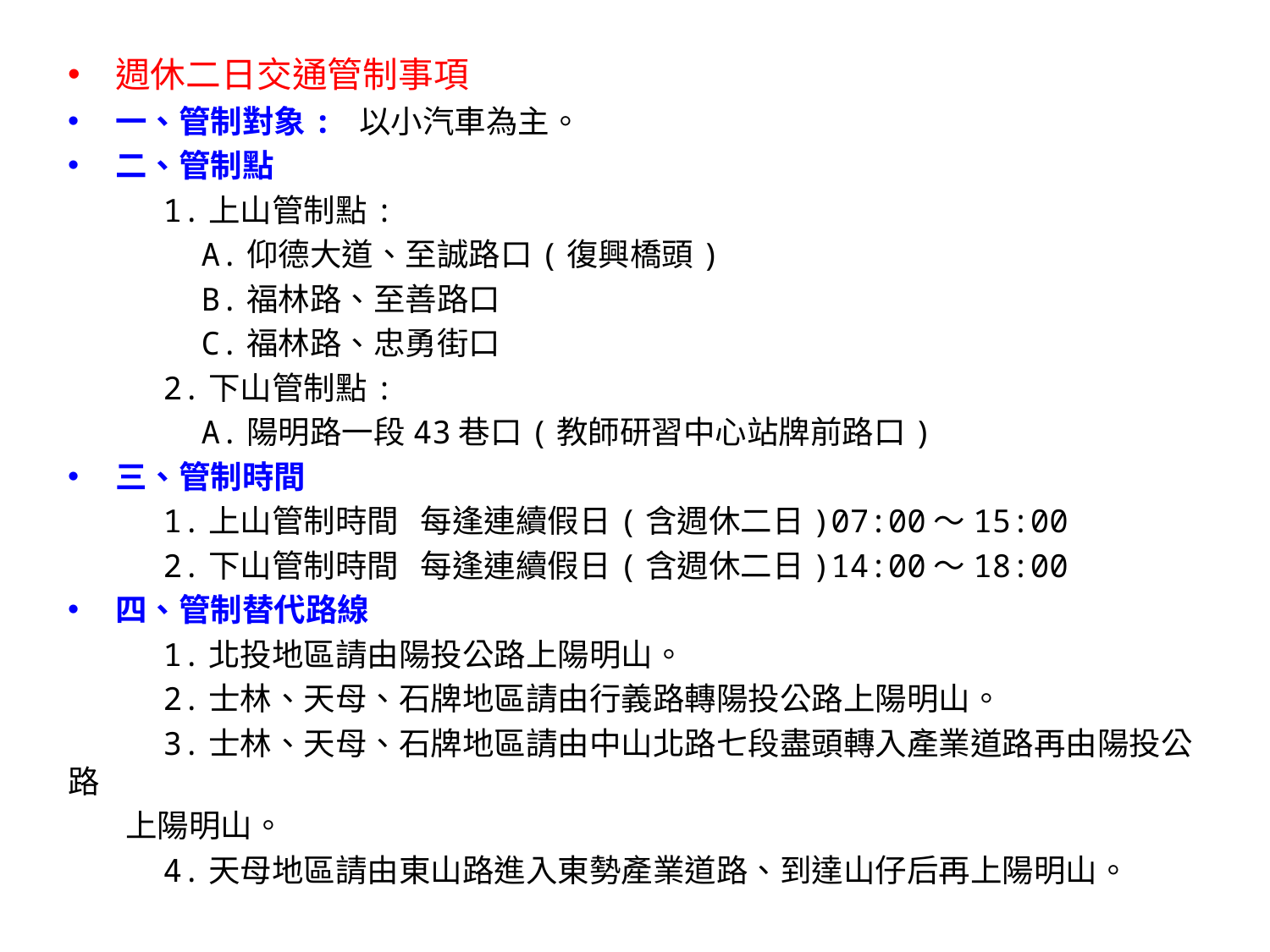

週休二日交通管制事項
一、管制對象: 以小汽車為主。
二、管制點
     1.上山管制點:
       A.仰德大道、至誠路口(復興橋頭)
       B.福林路、至善路口
       C.福林路、忠勇街口
     2.下山管制點:
       A.陽明路一段43巷口(教師研習中心站牌前路口)
三、管制時間
     1.上山管制時間   每逢連續假日(含週休二日)07:00〜15:00
     2.下山管制時間   每逢連續假日(含週休二日)14:00〜18:00
四、管制替代路線
     1.北投地區請由陽投公路上陽明山。
     2.士林、天母、石牌地區請由行義路轉陽投公路上陽明山。
     3.士林、天母、石牌地區請由中山北路七段盡頭轉入產業道路再由陽投公路
       上陽明山。
     4.天母地區請由東山路進入東勢產業道路、到達山仔后再上陽明山。